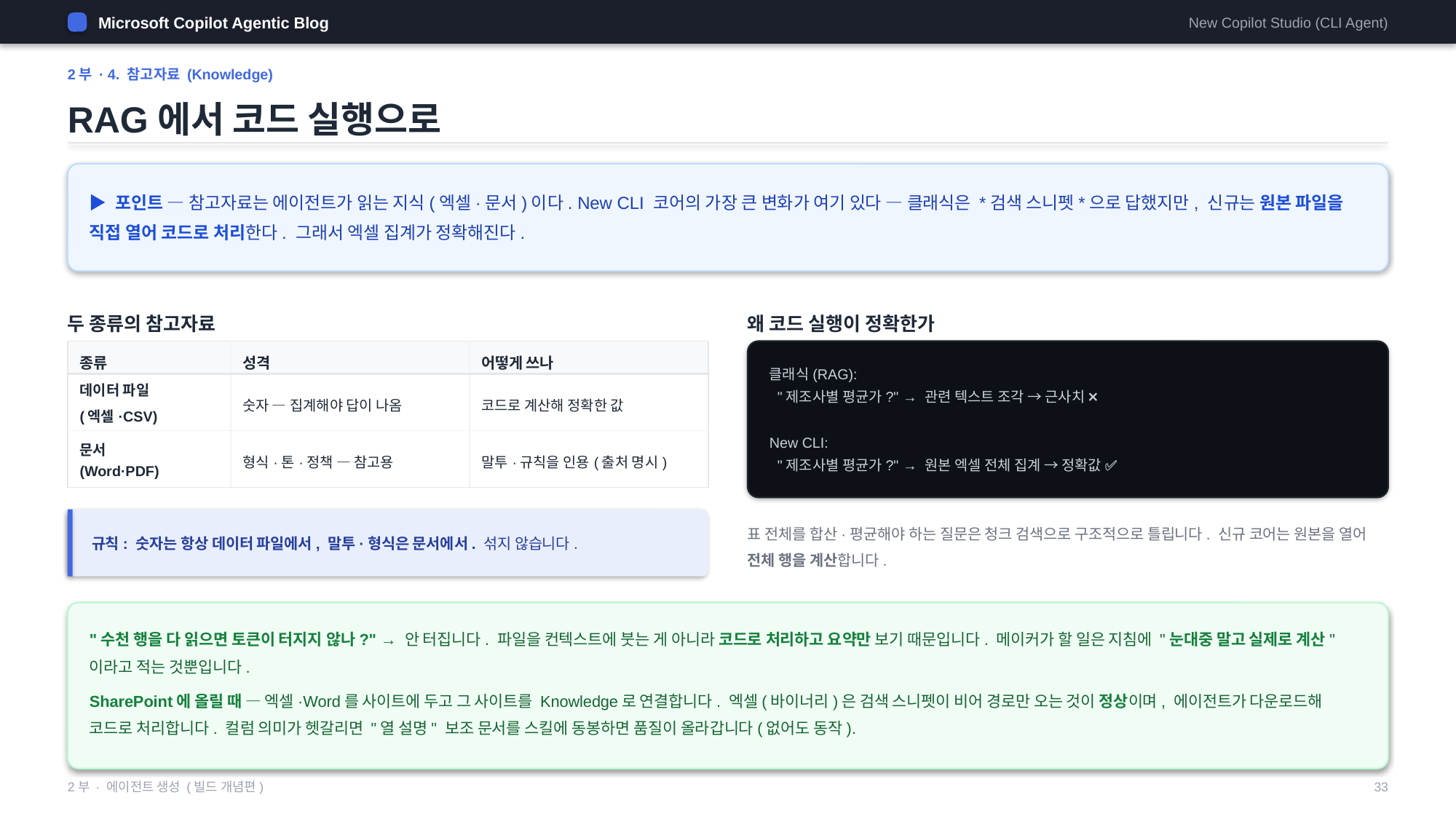

Microsoft Copilot Agentic Blog
New Copilot Studio (CLI Agent)

2부 · 4. 참고자료 (Knowledge)
RAG에서 코드 실행으로

▶ 포인트 — 참고자료는 에이전트가 읽는 지식(엑셀·문서)이다. New CLI 코어의 가장 큰 변화가 여기 있다 — 클래식은 *검색 스니펫*으로 답했지만, 신규는 원본 파일을 직접 열어 코드로 처리한다. 그래서 엑셀 집계가 정확해진다.
두 종류의 참고자료
왜 코드 실행이 정확한가
| 종류 | 성격 | 어떻게 쓰나 |
| --- | --- | --- |
| 데이터 파일 (엑셀·CSV) | 숫자 — 집계해야 답이 나옴 | 코드로 계산해 정확한 값 |
| 문서 (Word·PDF) | 형식·톤·정책 — 참고용 | 말투·규칙을 인용(출처 명시) |

클래식(RAG):
  "제조사별 평균가?" → 관련 텍스트 조각 → 근사치 ❌

New CLI:
  "제조사별 평균가?" → 원본 엑셀 전체 집계 → 정확값 ✅

표 전체를 합산·평균해야 하는 질문은 청크 검색으로 구조적으로 틀립니다. 신규 코어는 원본을 열어 전체 행을 계산합니다.
규칙: 숫자는 항상 데이터 파일에서, 말투·형식은 문서에서. 섞지 않습니다.

"수천 행을 다 읽으면 토큰이 터지지 않나?" → 안 터집니다. 파일을 컨텍스트에 붓는 게 아니라 코드로 처리하고 요약만 보기 때문입니다. 메이커가 할 일은 지침에 "눈대중 말고 실제로 계산"이라고 적는 것뿐입니다.
SharePoint에 올릴 때 — 엑셀·Word를 사이트에 두고 그 사이트를 Knowledge로 연결합니다. 엑셀(바이너리)은 검색 스니펫이 비어 경로만 오는 것이 정상이며, 에이전트가 다운로드해 코드로 처리합니다. 컬럼 의미가 헷갈리면 "열 설명" 보조 문서를 스킬에 동봉하면 품질이 올라갑니다(없어도 동작).

2부 · 에이전트 생성 (빌드 개념편)
33